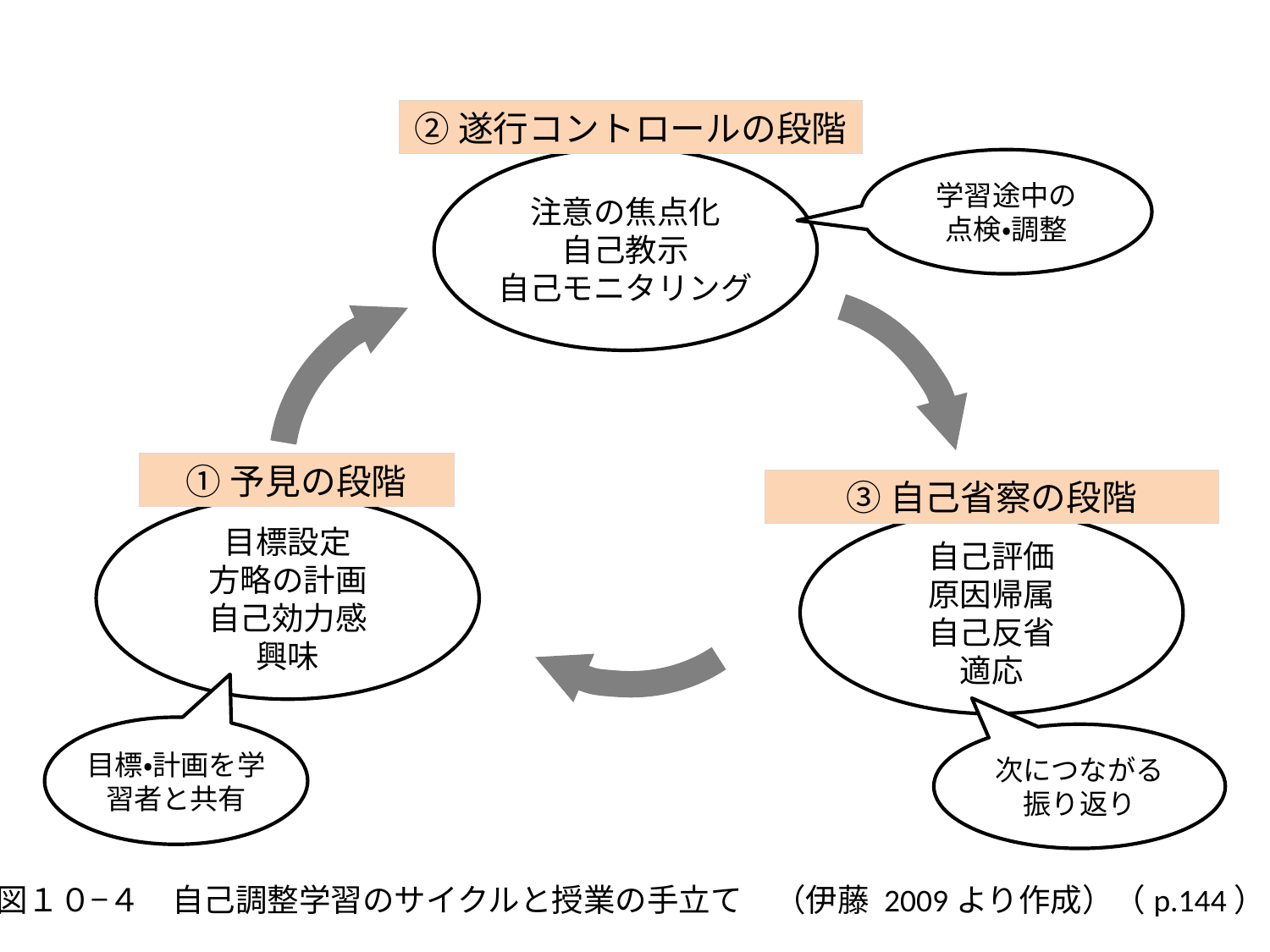

②遂行コントロールの段階
注意の焦点化
自己教示
自己モニタリング
学習途中の
点検・調整

①予見の段階

③自己省察の段階

目標設定
方略の計画
自己効力感
興味
自己評価
原因帰属
自己反省
適応
目標・計画を学習者と共有
次につながる
振り返り
図１０−４　自己調整学習のサイクルと授業の手立て　（伊藤 2009より作成）（p.144）